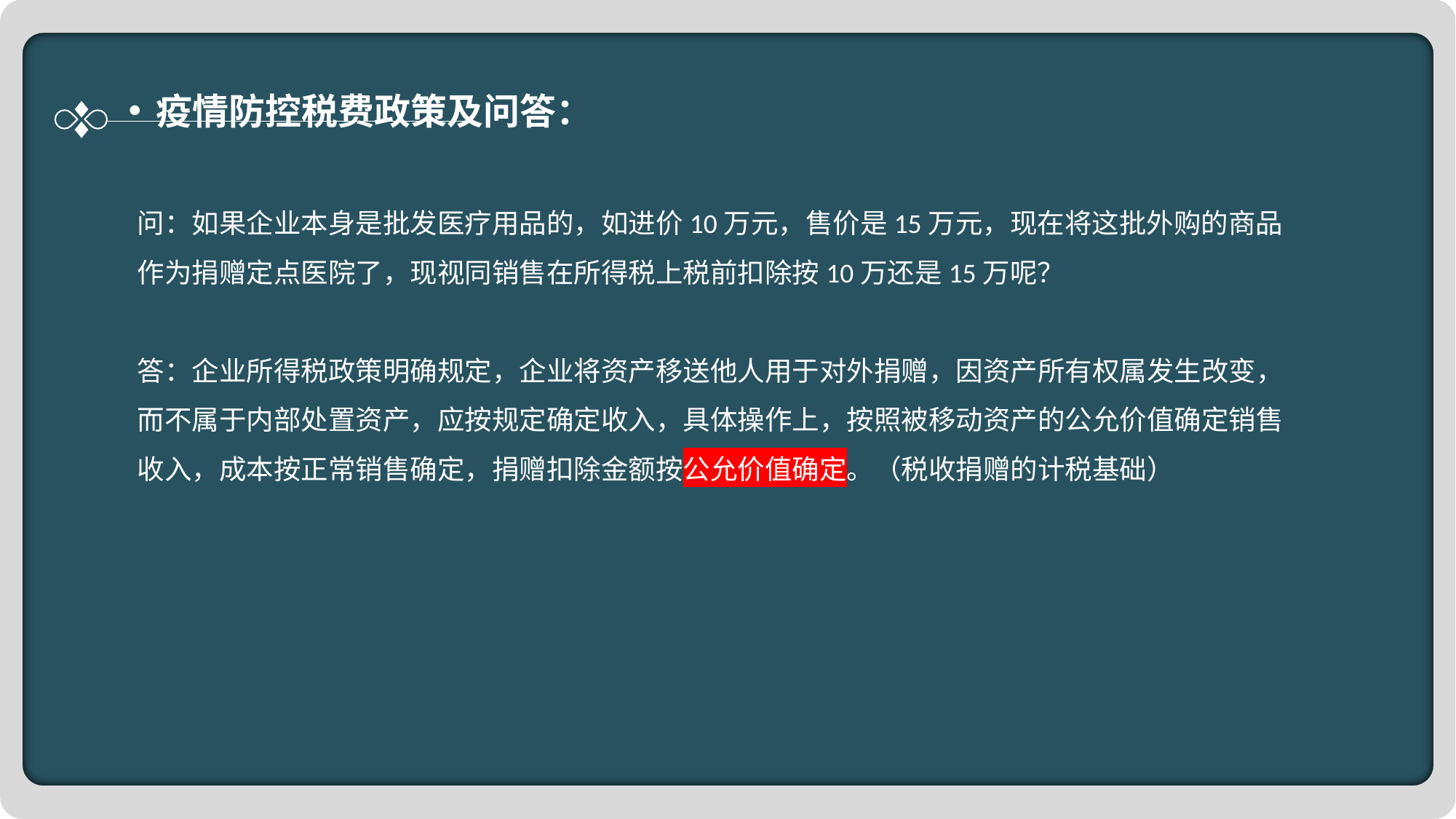

疫情防控税费政策及问答：

问：如果企业本身是批发医疗用品的，如进价10万元，售价是15万元，现在将这批外购的商品作为捐赠定点医院了，现视同销售在所得税上税前扣除按10万还是15万呢？

答：企业所得税政策明确规定，企业将资产移送他人用于对外捐赠，因资产所有权属发生改变，而不属于内部处置资产，应按规定确定收入，具体操作上，按照被移动资产的公允价值确定销售收入，成本按正常销售确定，捐赠扣除金额按公允价值确定。（税收捐赠的计税基础）